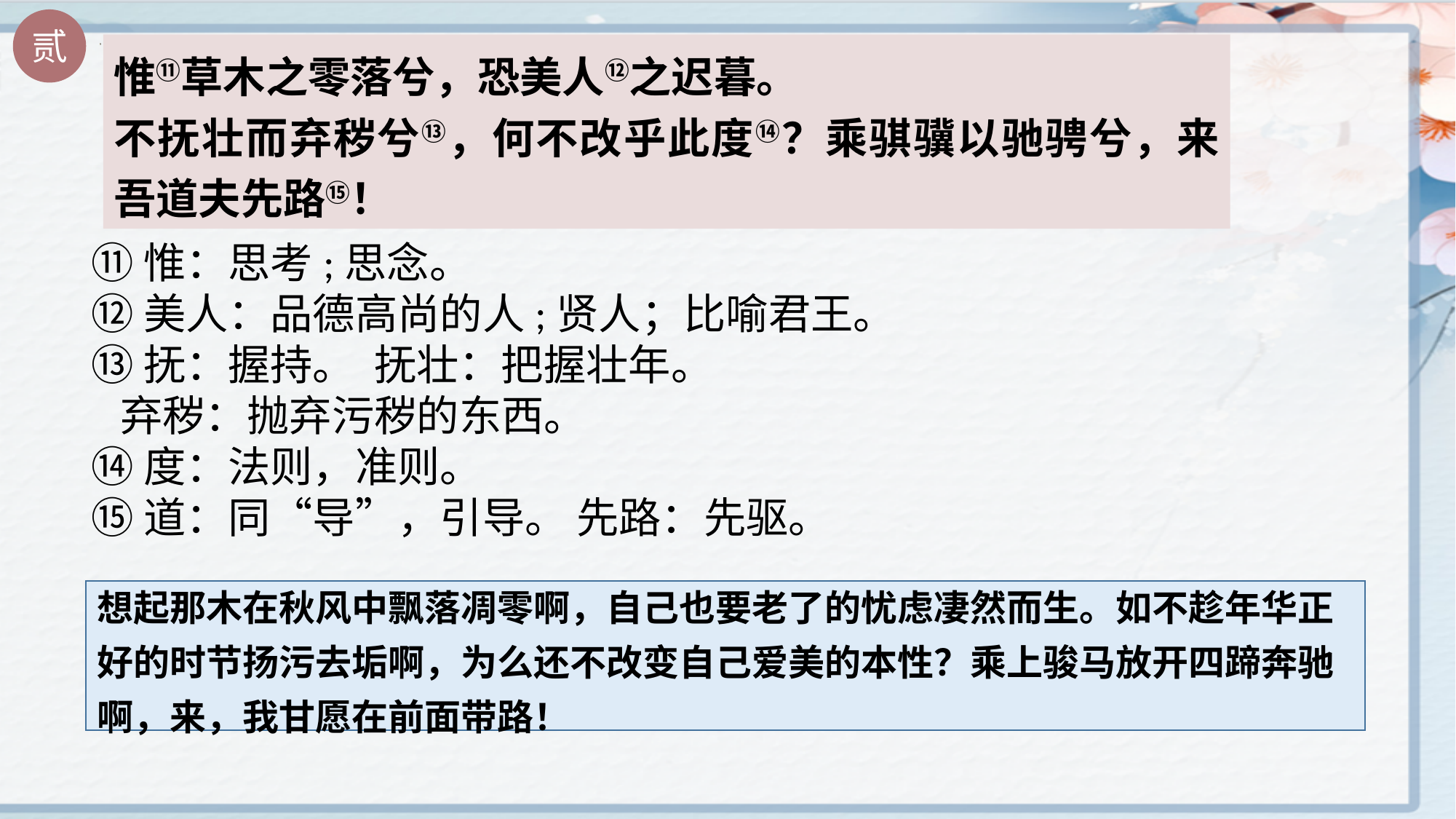

贰
惟⑪草木之零落兮，恐美人⑫之迟暮。
不抚壮而弃秽兮⑬，何不改乎此度⑭？乘骐骥以驰骋兮，来吾道夫先路⑮！
⑪惟：思考;思念。
⑫美人：品德高尚的人;贤人；比喻君王。
⑬抚：握持。  抚壮：把握壮年。
  弃秽：抛弃污秽的东西。
⑭度：法则，准则。
⑮道：同“导”，引导。 先路：先驱。
想起那木在秋风中飘落凋零啊，自己也要老了的忧虑凄然而生。如不趁年华正好的时节扬污去垢啊，为么还不改变自己爱美的本性？乘上骏马放开四蹄奔驰啊，来，我甘愿在前面带路！